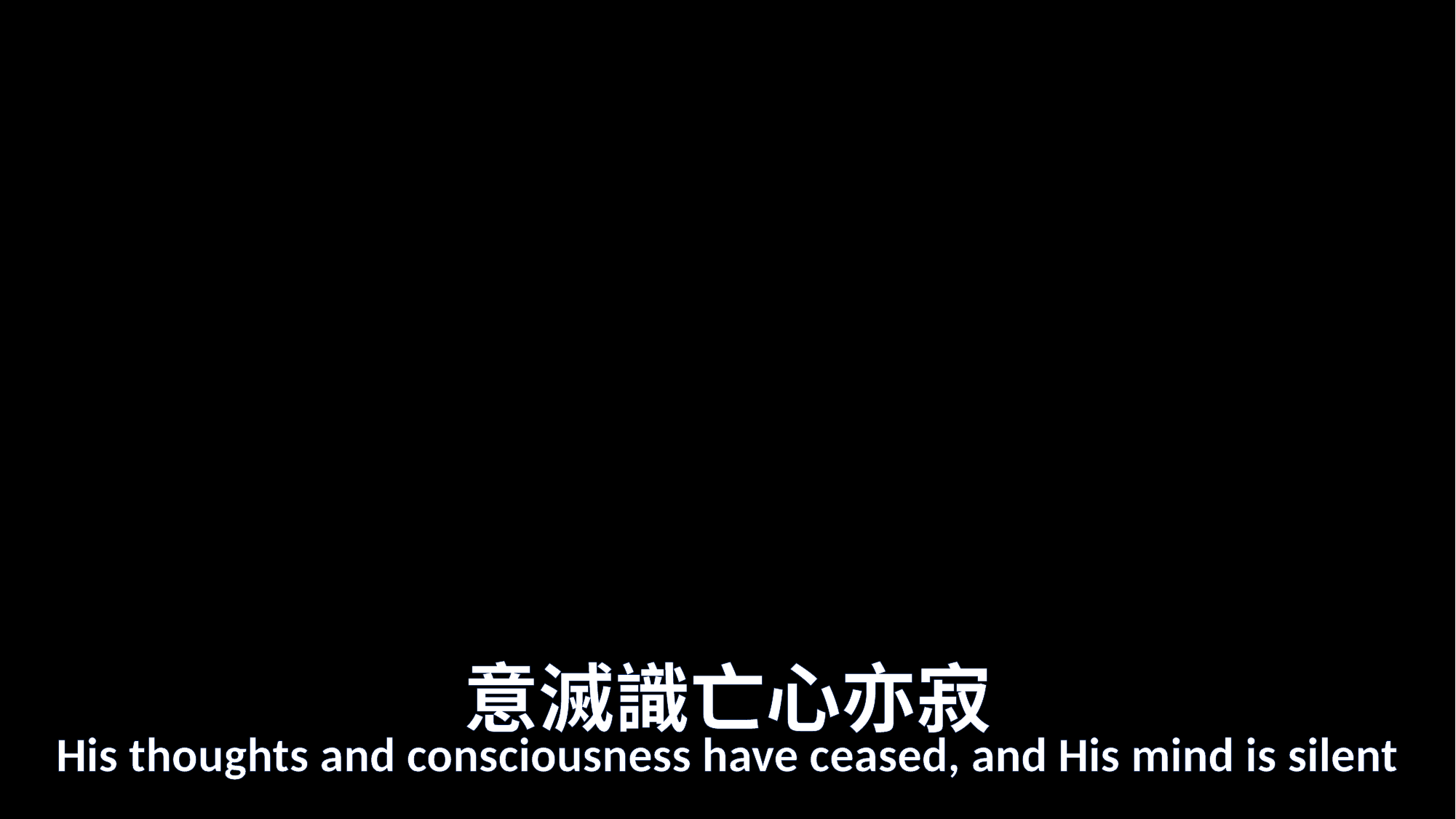

# 意滅識亡心亦寂
His thoughts and consciousness have ceased, and His mind is silent